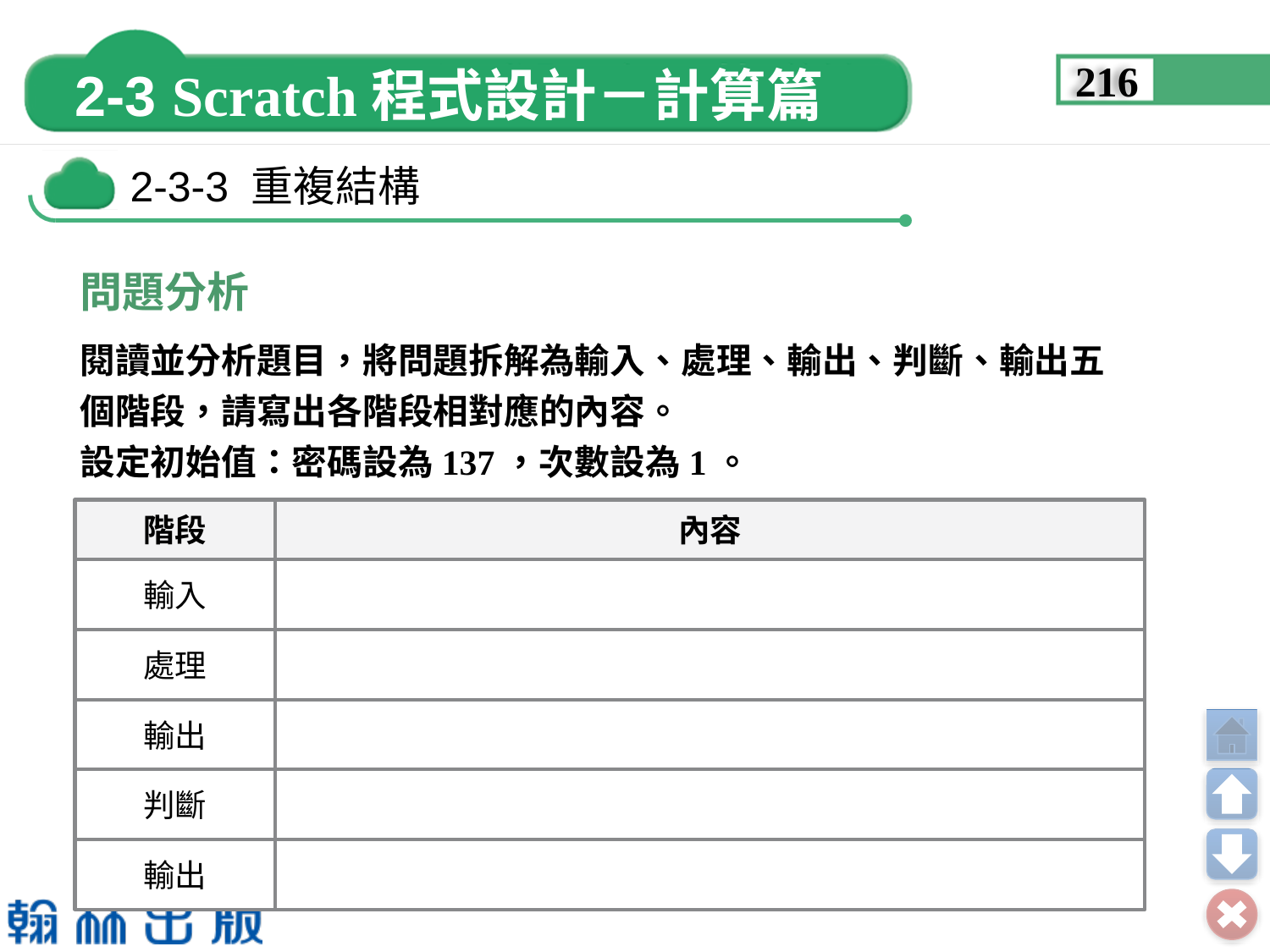

216
問題分析
閱讀並分析題目，將問題拆解為輸入、處理、輸出、判斷、輸出五個階段，請寫出各階段相對應的內容。
設定初始值：密碼設為137，次數設為1。
階段
內容
輸入

處理

輸出

判斷

輸出